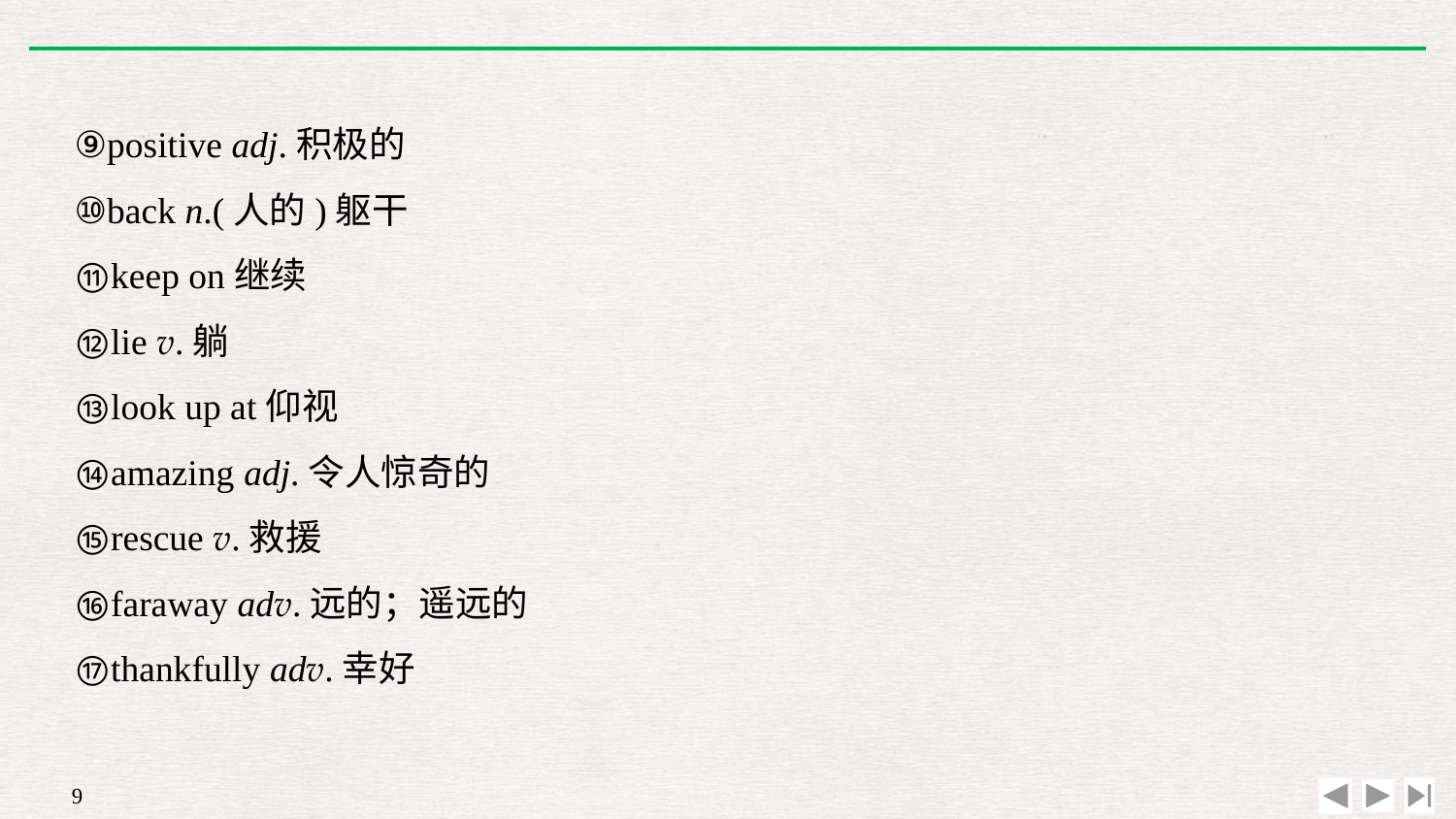

⑨positive adj.积极的
⑩back n.(人的)躯干
⑪keep on继续
⑫lie v.躺
⑬look up at仰视
⑭amazing adj.令人惊奇的
⑮rescue v.救援
⑯faraway adv.远的；遥远的
⑰thankfully adv.幸好